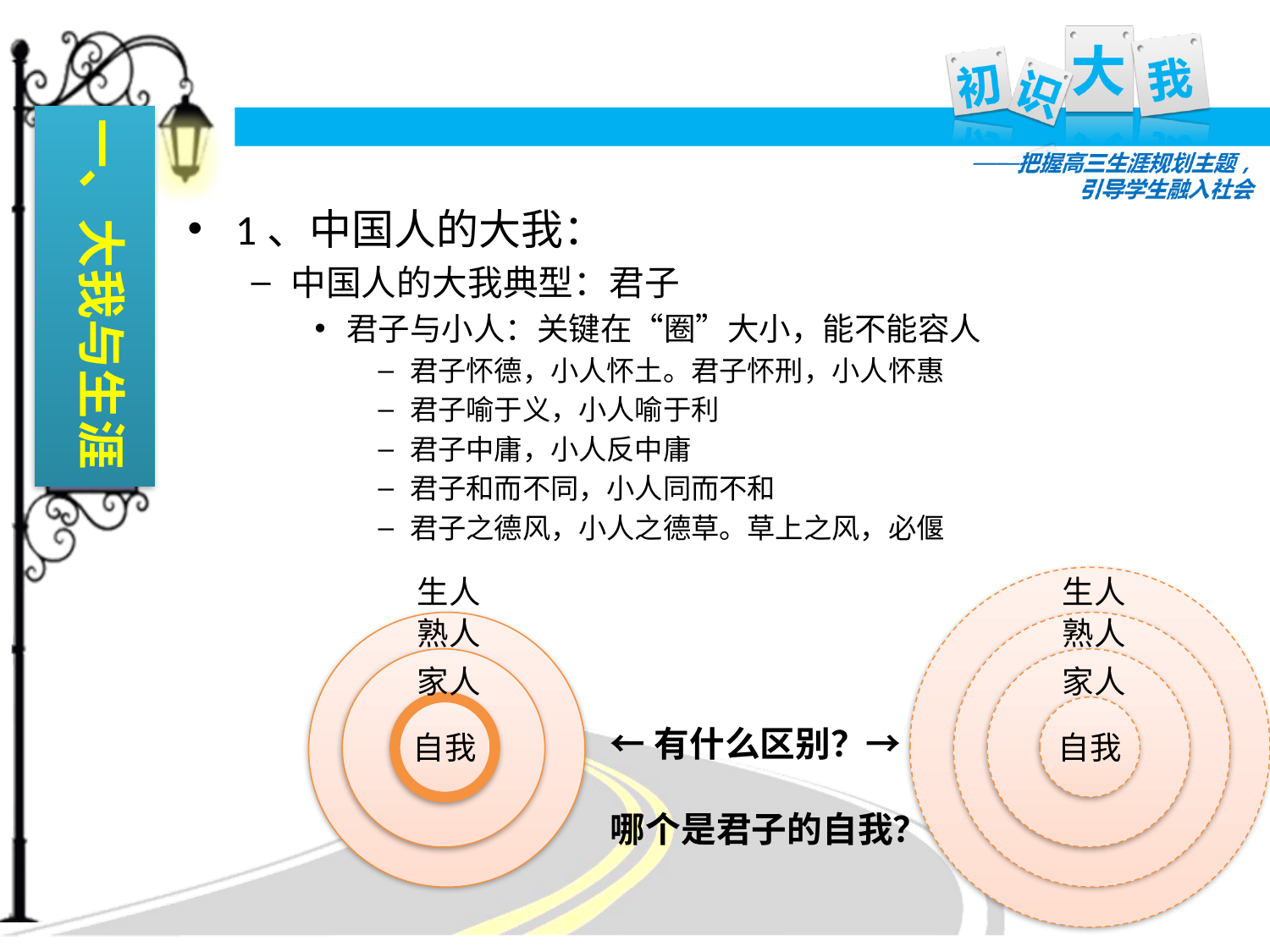

一、大我与生涯
1、中国人的大我：
中国人的大我典型：君子
君子与小人：关键在“圈”大小，能不能容人
君子怀德，小人怀土。君子怀刑，小人怀惠
君子喻于义，小人喻于利
君子中庸，小人反中庸
君子和而不同，小人同而不和
君子之德风，小人之德草。草上之风，必偃

生人
熟人

家人
自我
生人

熟人

家人
自我
←有什么区别？→

哪个是君子的自我？